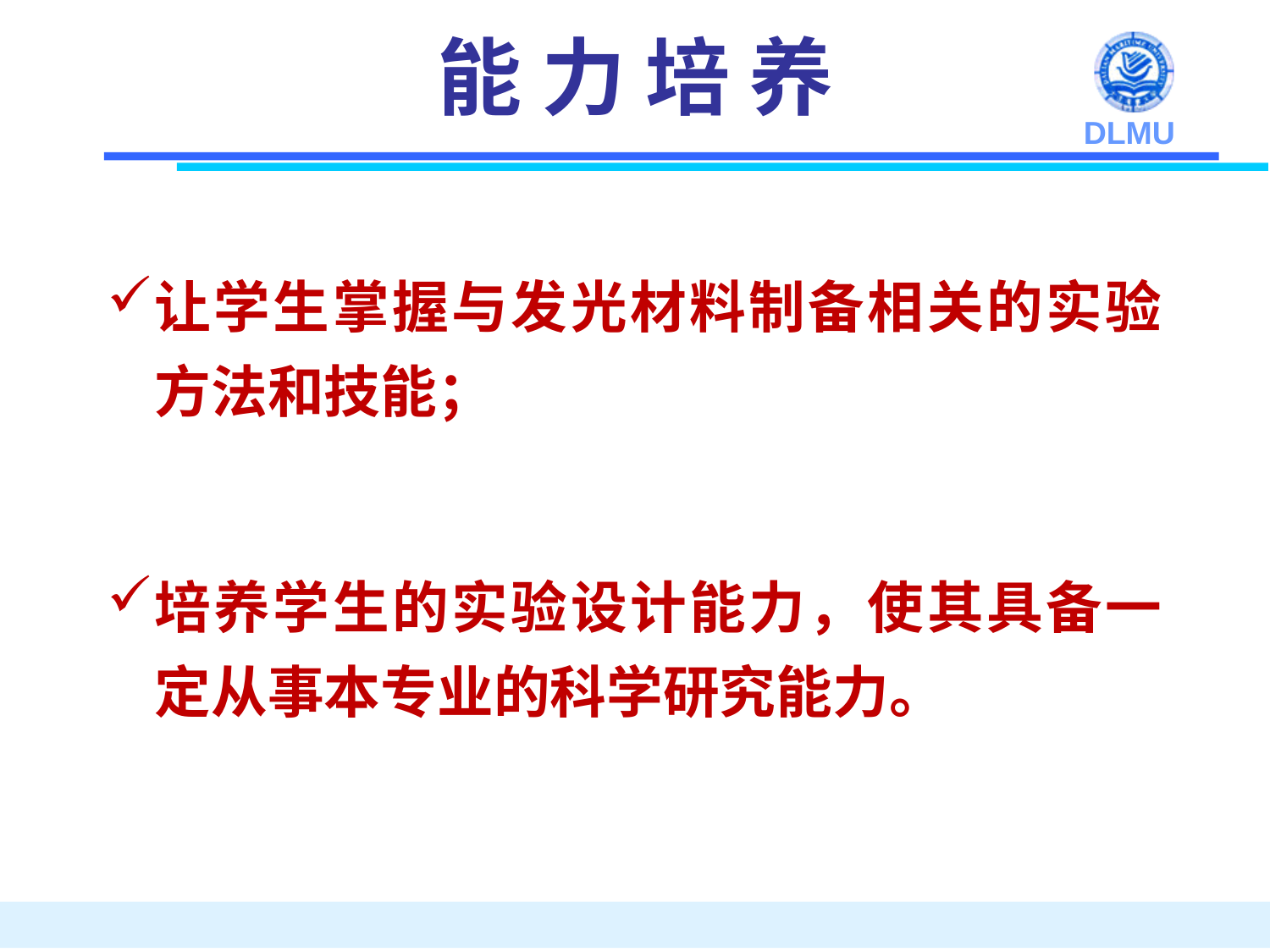

能 力 培 养
让学生掌握与发光材料制备相关的实验方法和技能；

培养学生的实验设计能力，使其具备一定从事本专业的科学研究能力。